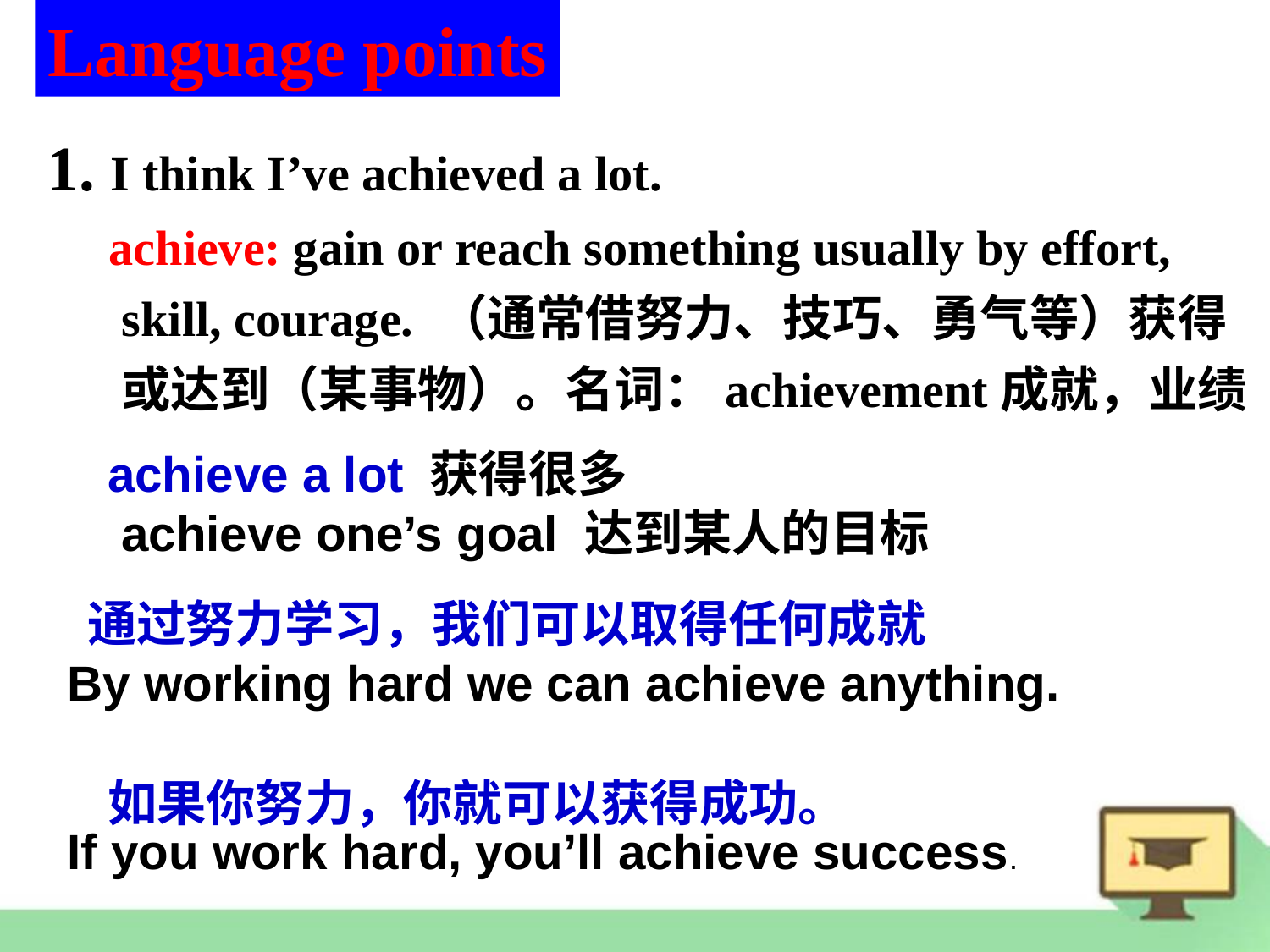

Language points
1. I think I’ve achieved a lot.
     achieve: gain or reach something usually by effort, skill, courage. （通常借努力、技巧、勇气等）获得或达到（某事物）。名词：achievement成就，业绩
achieve a lot 获得很多
 achieve one’s goal 达到某人的目标
通过努力学习，我们可以取得任何成就
By working hard we can achieve anything.

If you work hard, you’ll achieve success.
如果你努力，你就可以获得成功。